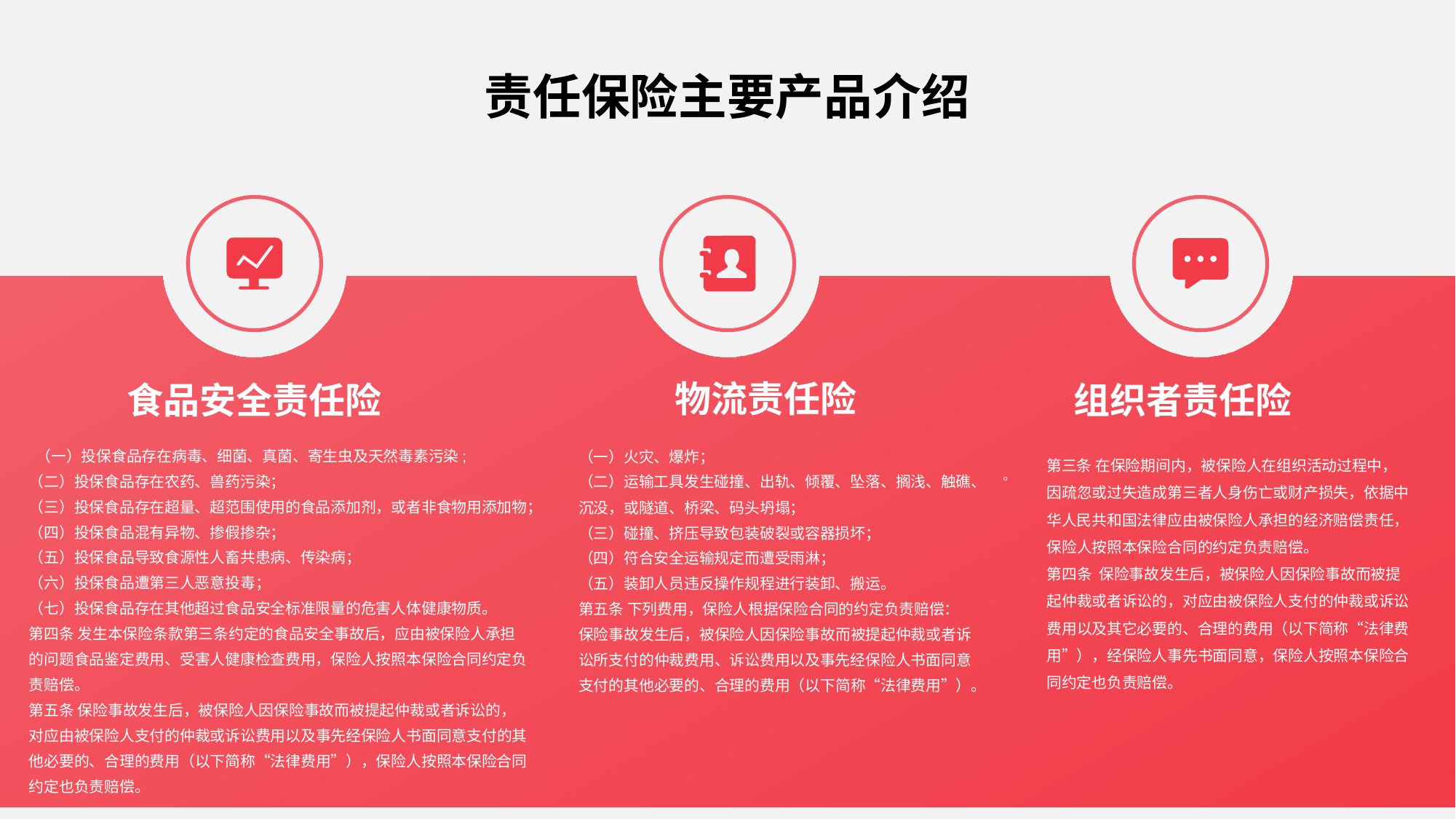

# 责任保险主要产品介绍

物流责任险
组织者责任险
食品安全责任险

 （一）投保食品存在病毒、细菌、真菌、寄生虫及天然毒素污染;
（二）投保食品存在农药、兽药污染；
（三）投保食品存在超量、超范围使用的食品添加剂，或者非食物用添加物；
（四）投保食品混有异物、掺假掺杂；
（五）投保食品导致食源性人畜共患病、传染病；
（六）投保食品遭第三人恶意投毒；
（七）投保食品存在其他超过食品安全标准限量的危害人体健康物质。
第四条 发生本保险条款第三条约定的食品安全事故后，应由被保险人承担的问题食品鉴定费用、受害人健康检查费用，保险人按照本保险合同约定负责赔偿。
第五条 保险事故发生后，被保险人因保险事故而被提起仲裁或者诉讼的，对应由被保险人支付的仲裁或诉讼费用以及事先经保险人书面同意支付的其他必要的、合理的费用（以下简称“法律费用”），保险人按照本保险合同约定也负责赔偿。
（一）火灾、爆炸；
（二）运输工具发生碰撞、出轨、倾覆、坠落、搁浅、触礁、沉没，或隧道、桥梁、码头坍塌；
（三）碰撞、挤压导致包装破裂或容器损坏；
（四）符合安全运输规定而遭受雨淋；
（五）装卸人员违反操作规程进行装卸、搬运。
第五条 下列费用，保险人根据保险合同的约定负责赔偿：
保险事故发生后，被保险人因保险事故而被提起仲裁或者诉讼所支付的仲裁费用、诉讼费用以及事先经保险人书面同意支付的其他必要的、合理的费用（以下简称“法律费用”）。
第三条 在保险期间内，被保险人在组织活动过程中，因疏忽或过失造成第三者人身伤亡或财产损失，依据中华人民共和国法律应由被保险人承担的经济赔偿责任，保险人按照本保险合同的约定负责赔偿。
第四条  保险事故发生后，被保险人因保险事故而被提起仲裁或者诉讼的，对应由被保险人支付的仲裁或诉讼费用以及其它必要的、合理的费用（以下简称“法律费用”），经保险人事先书面同意，保险人按照本保险合同约定也负责赔偿。
。